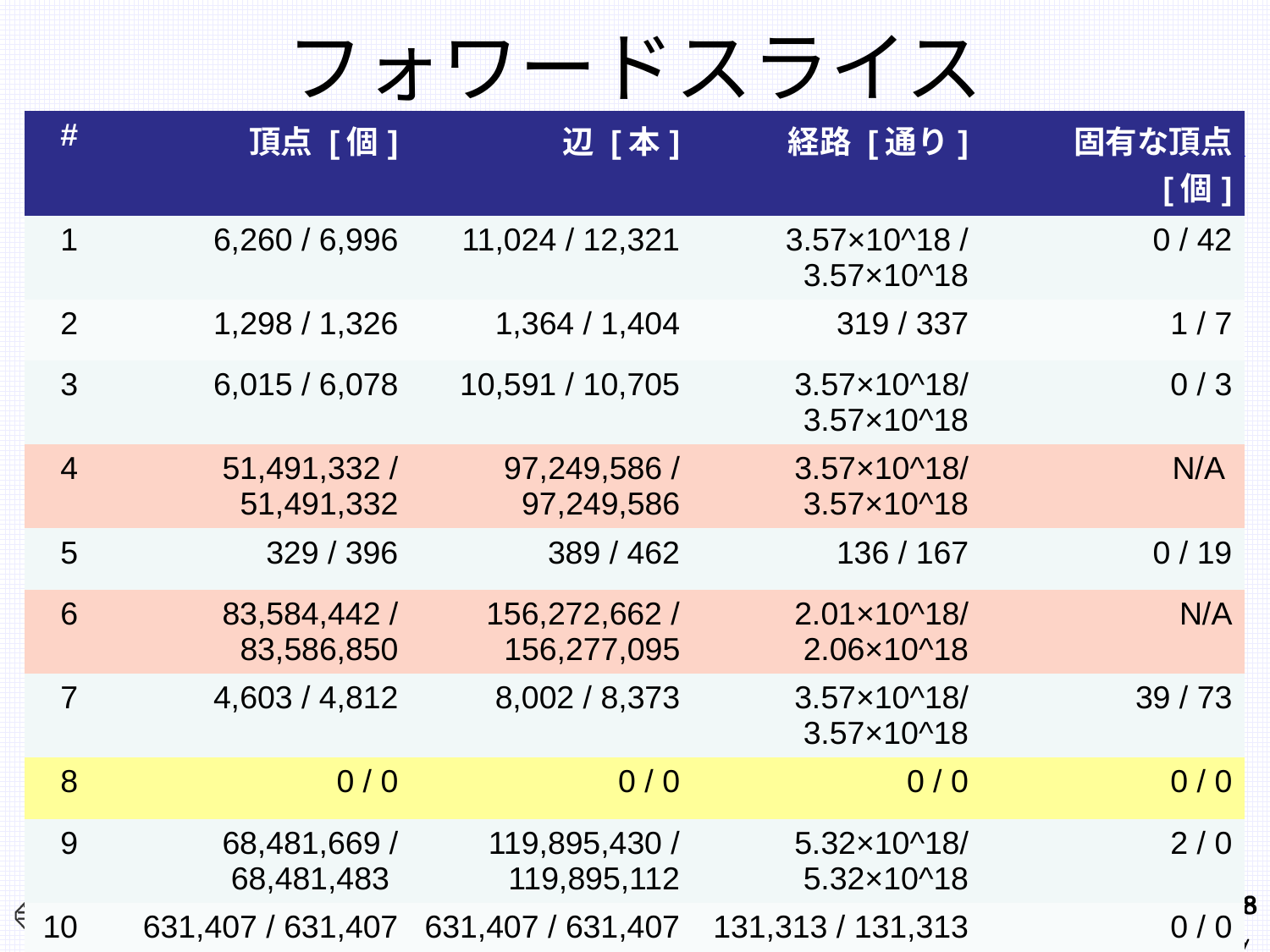

# フォワードスライス
| # | 頂点 [個] | 辺 [本] | 経路 [通り] | 固有な頂点 [個] |
| --- | --- | --- | --- | --- |
| 1 | 6,260 / 6,996 | 11,024 / 12,321 | 3.57×10^18 / 3.57×10^18 | 0 / 42 |
| 2 | 1,298 / 1,326 | 1,364 / 1,404 | 319 / 337 | 1 / 7 |
| 3 | 6,015 / 6,078 | 10,591 / 10,705 | 3.57×10^18/ 3.57×10^18 | 0 / 3 |
| 4 | 51,491,332 / 51,491,332 | 97,249,586 / 97,249,586 | 3.57×10^18/ 3.57×10^18 | N/A |
| 5 | 329 / 396 | 389 / 462 | 136 / 167 | 0 / 19 |
| 6 | 83,584,442 / 83,586,850 | 156,272,662 / 156,277,095 | 2.01×10^18/ 2.06×10^18 | N/A |
| 7 | 4,603 / 4,812 | 8,002 / 8,373 | 3.57×10^18/ 3.57×10^18 | 39 / 73 |
| 8 | 0 / 0 | 0 / 0 | 0 / 0 | 0 / 0 |
| 9 | 68,481,669 / 68,481,483 | 119,895,430 / 119,895,112 | 5.32×10^18/ 5.32×10^18 | 2 / 0 |
| 10 | 631,407 / 631,407 | 631,407 / 631,407 | 131,313 / 131,313 | 0 / 0 |